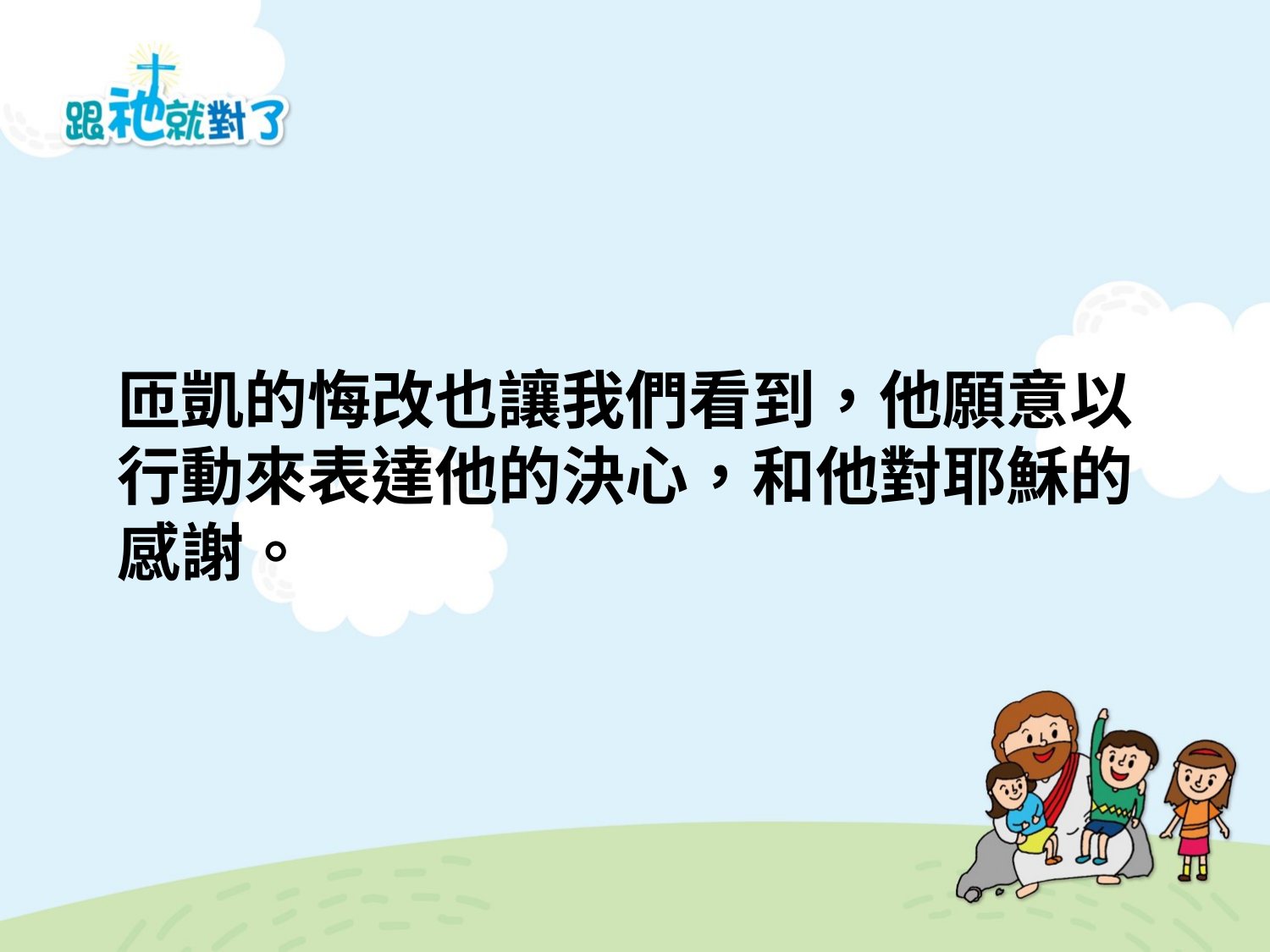

匝凱的悔改也讓我們看到，他願意以行動來表達他的決心，和他對耶穌的感謝。